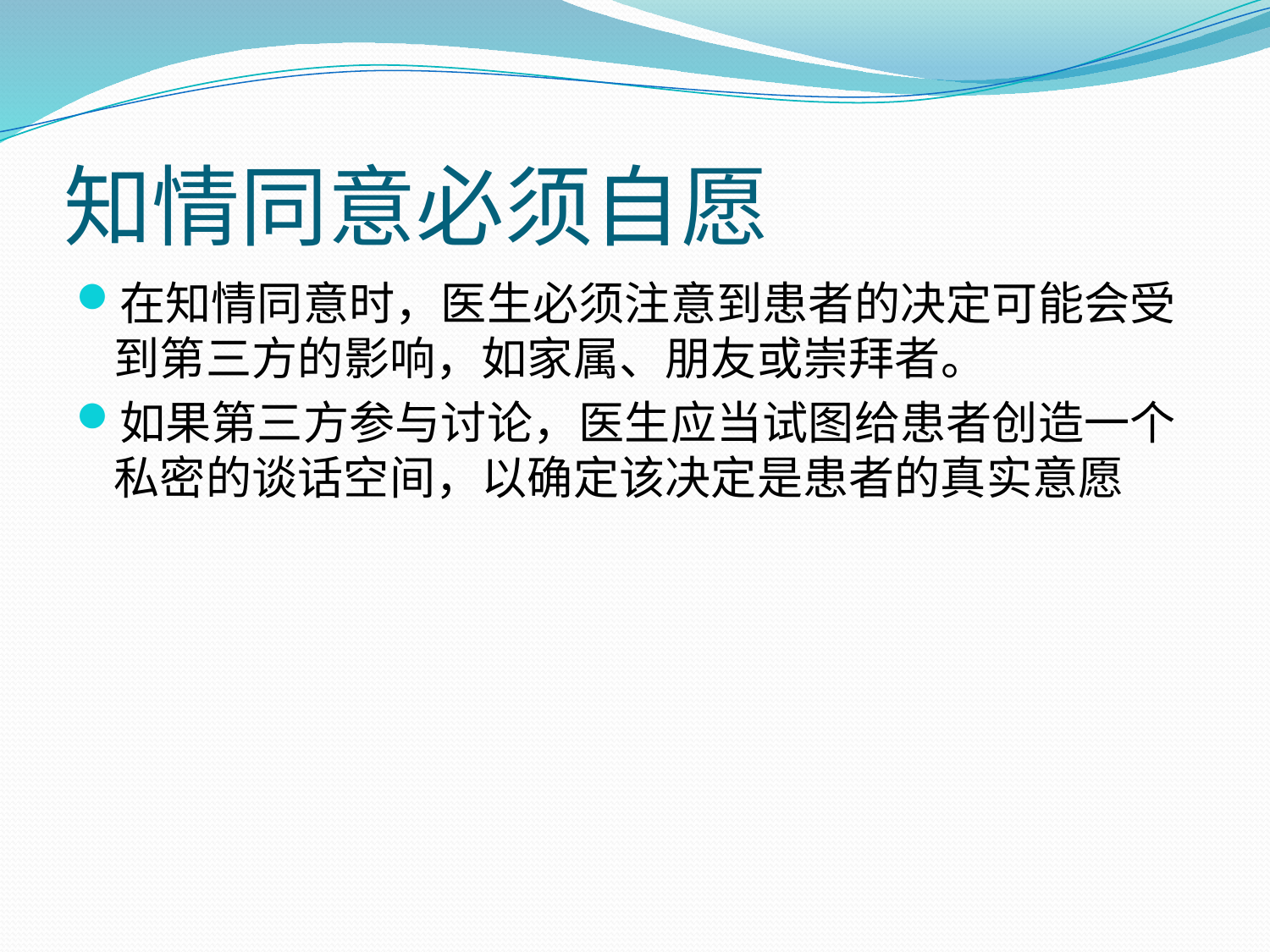

# 知情同意必须自愿
在知情同意时，医生必须注意到患者的决定可能会受到第三方的影响，如家属、朋友或崇拜者。
如果第三方参与讨论，医生应当试图给患者创造一个私密的谈话空间，以确定该决定是患者的真实意愿